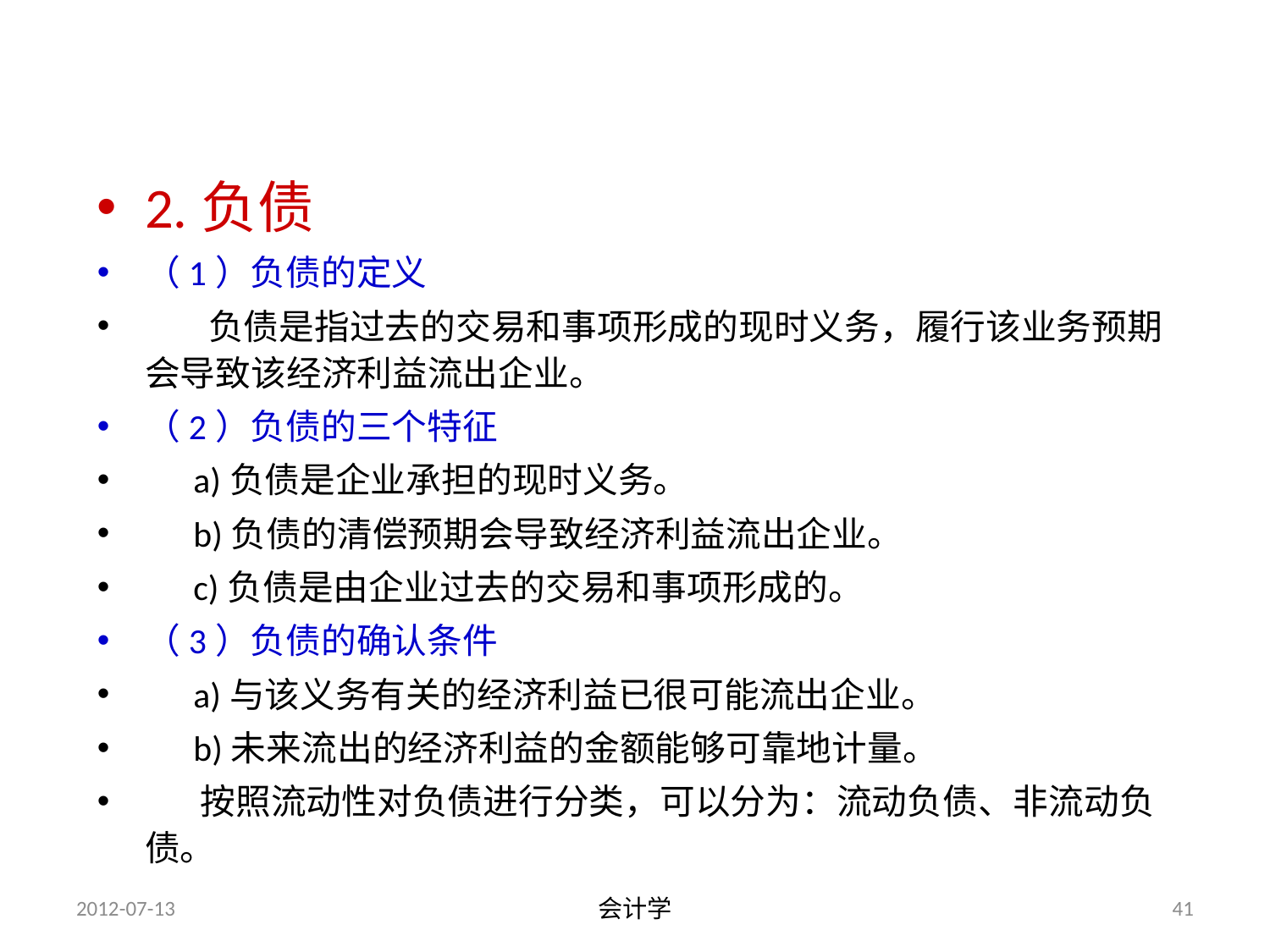

2.负债
（1）负债的定义
       负债是指过去的交易和事项形成的现时义务，履行该业务预期会导致该经济利益流出企业。
（2）负债的三个特征
      a)负债是企业承担的现时义务。
      b)负债的清偿预期会导致经济利益流出企业。
      c)负债是由企业过去的交易和事项形成的。
（3）负债的确认条件
      a)与该义务有关的经济利益已很可能流出企业。
      b)未来流出的经济利益的金额能够可靠地计量。
      按照流动性对负债进行分类，可以分为：流动负债、非流动负债。
2012-07-13
会计学
41